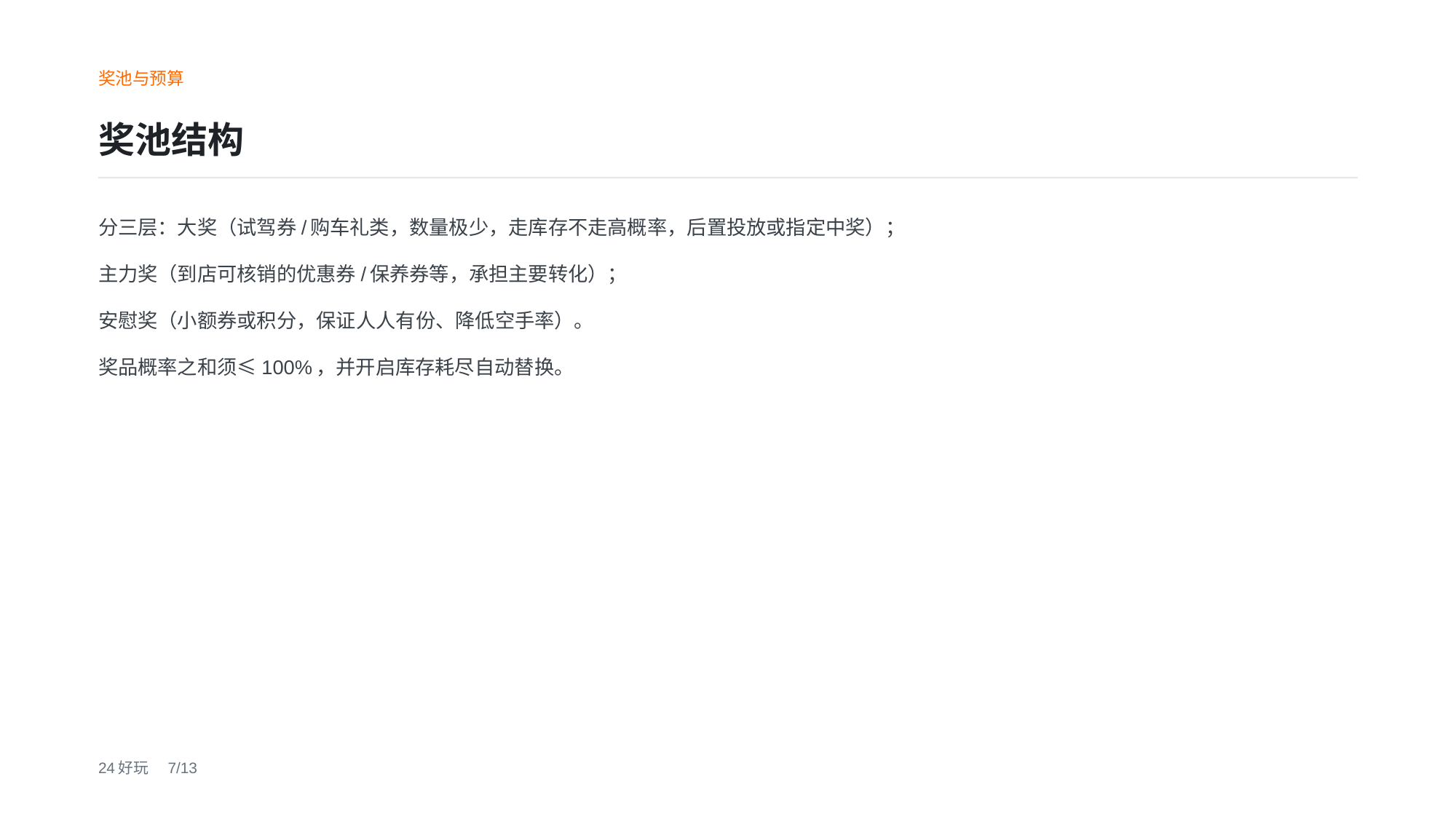

奖池与预算
奖池结构

分三层：大奖（试驾券/购车礼类，数量极少，走库存不走高概率，后置投放或指定中奖）；
主力奖（到店可核销的优惠券/保养券等，承担主要转化）；
安慰奖（小额券或积分，保证人人有份、降低空手率）。
奖品概率之和须≤100%，并开启库存耗尽自动替换。
24好玩　7/13